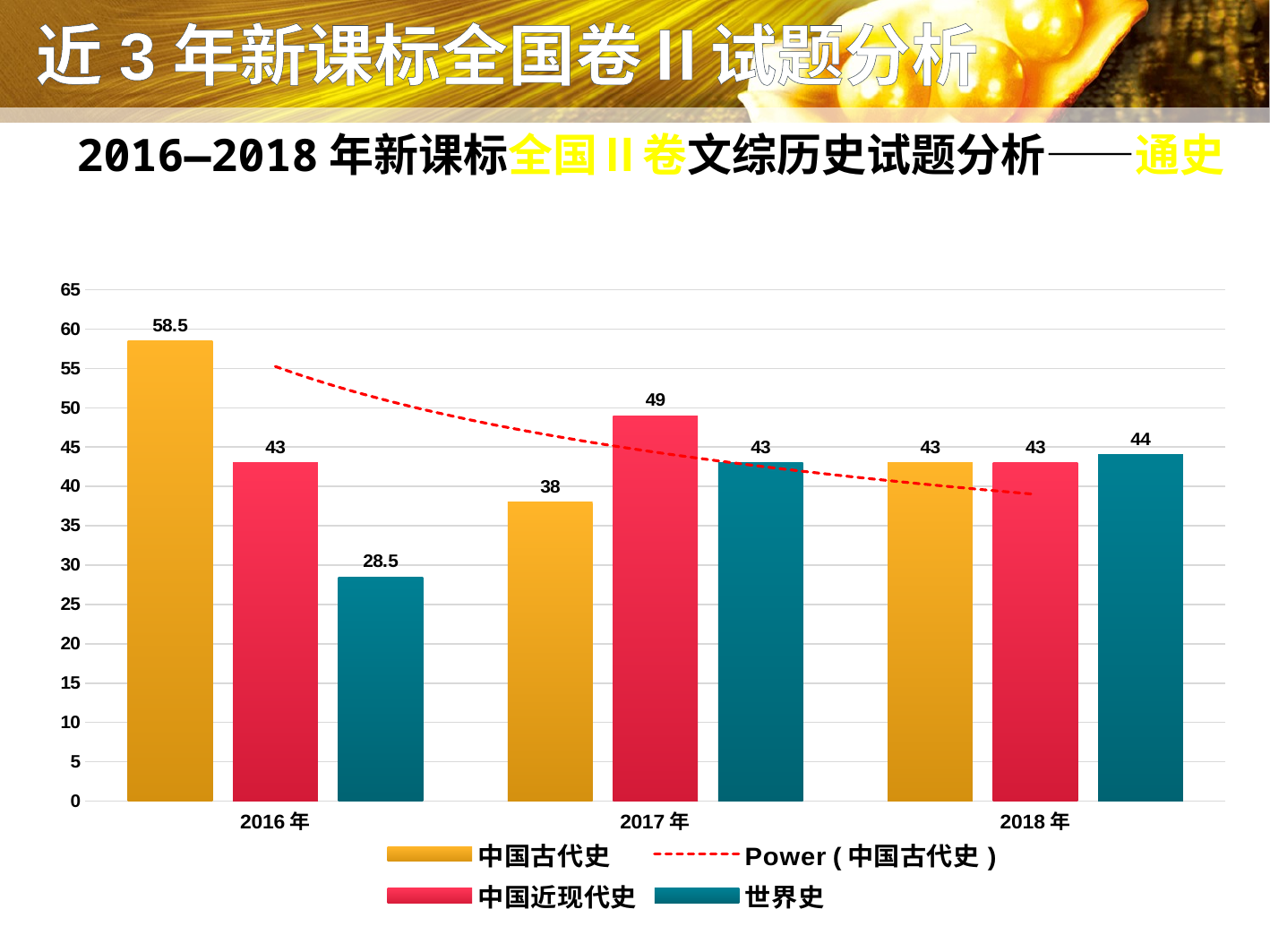

近3年新课标全国卷Ⅱ试题分析
2016—2018年新课标全国Ⅱ卷文综历史试题分析——通史

### Chart

| Category | 中国古代史 | 中国近现代史 | 世界史 |
|---|---|---|---|
| 2016年 | 58.5 | 43.0 | 28.5 |
| 2017年 | 38.0 | 49.0 | 43.0 |
| 2018年 | 43.0 | 43.0 | 44.0 |